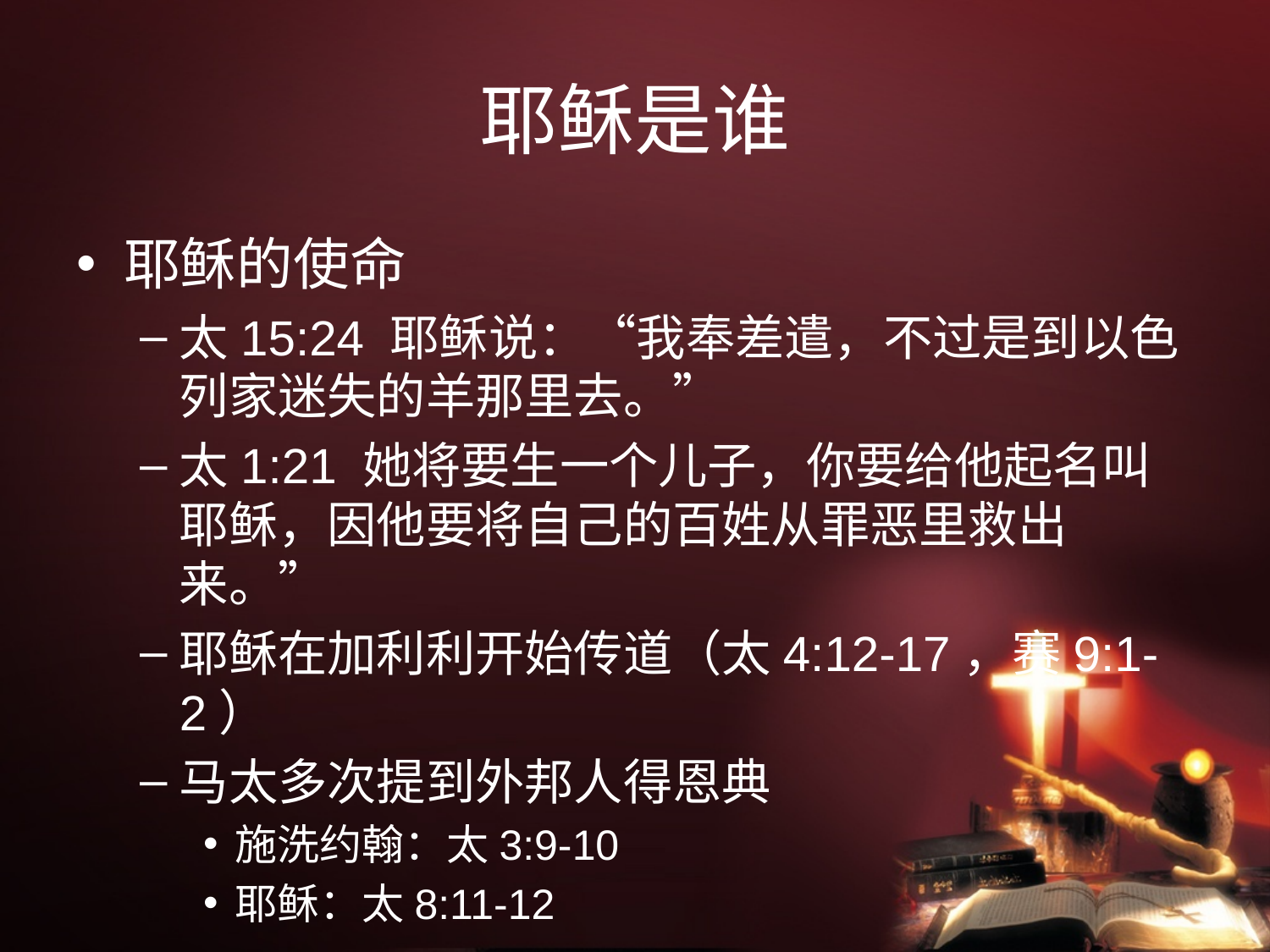

# 耶稣是谁
耶稣的使命
太15:24 耶稣说：“我奉差遣，不过是到以色列家迷失的羊那里去。”
太1:21 她将要生一个儿子，你要给他起名叫耶稣，因他要将自己的百姓从罪恶里救出来。”
耶稣在加利利开始传道（太4:12-17，赛9:1-2）
马太多次提到外邦人得恩典
施洗约翰：太3:9-10
耶稣：太8:11-12